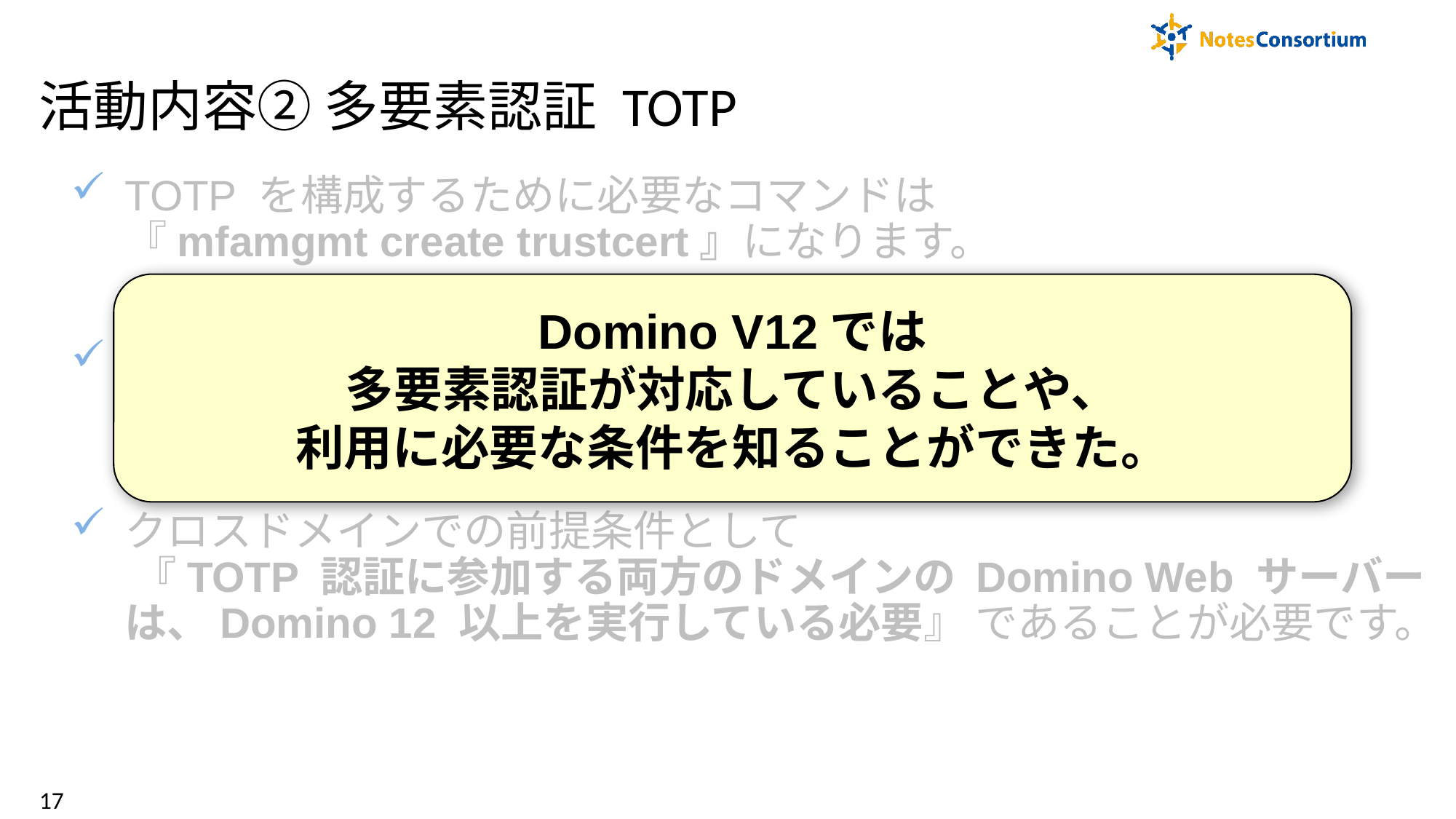

# 活動内容② 多要素認証 TOTP
TOTP を構成するために必要なコマンドは
『mfamgmt create trustcert』になります。

利用するためには、 Microsoft の認証アプリや
Authy の 『認証アプリをセットアップ』 する必要があります。

クロスドメインでの前提条件として
 『TOTP 認証に参加する両方のドメインの Domino Web サーバーは、Domino 12 以上を実行している必要』 であることが必要です。
Domino V12では
多要素認証が対応していることや、
利用に必要な条件を知ることができた。
17